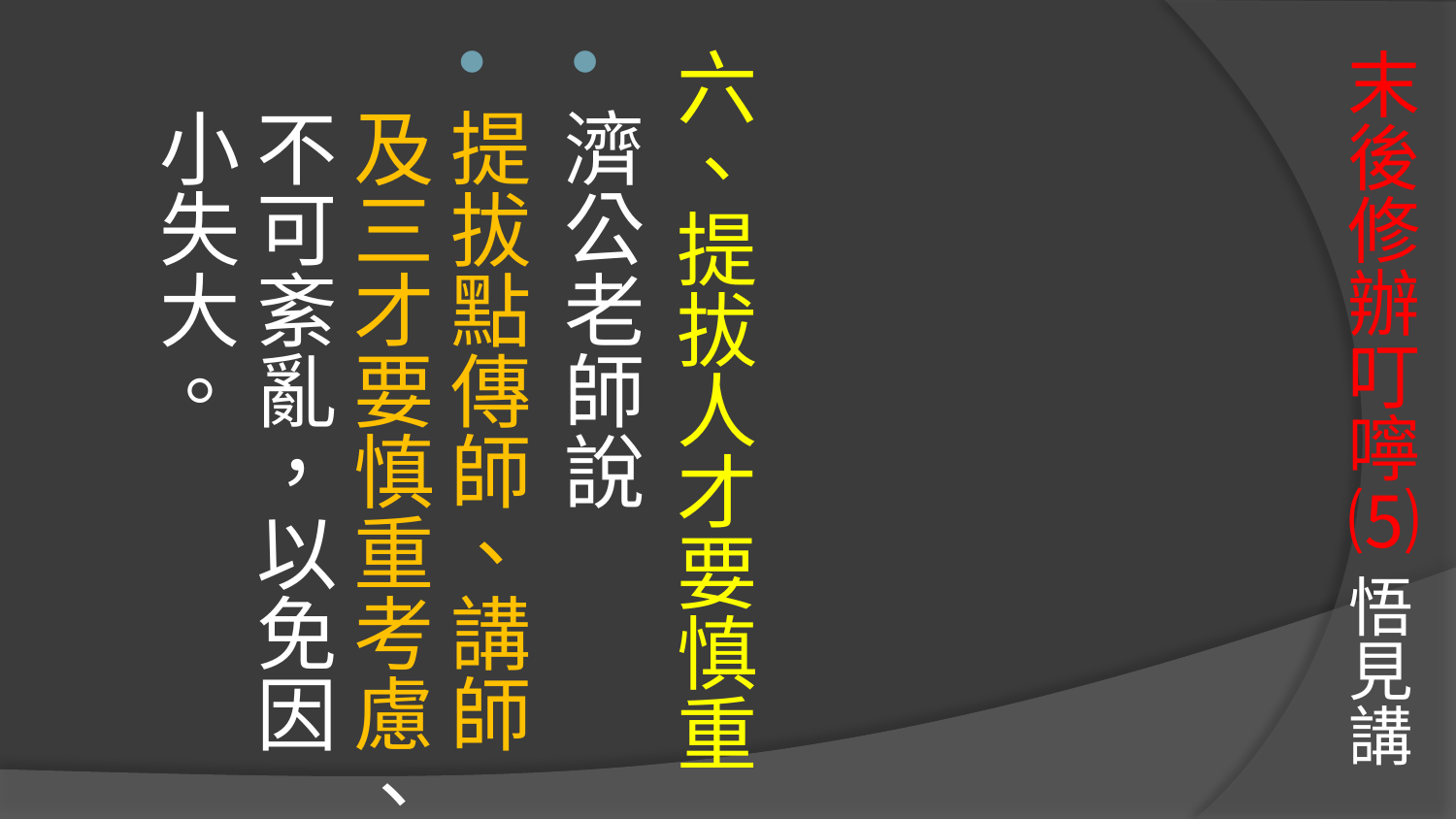

# 末後修辦叮嚀⑸ 悟見講
六、提拔人才要慎重
濟公老師說
提拔點傳師、講師及三才要慎重考慮、不可紊亂，以免因小失大。